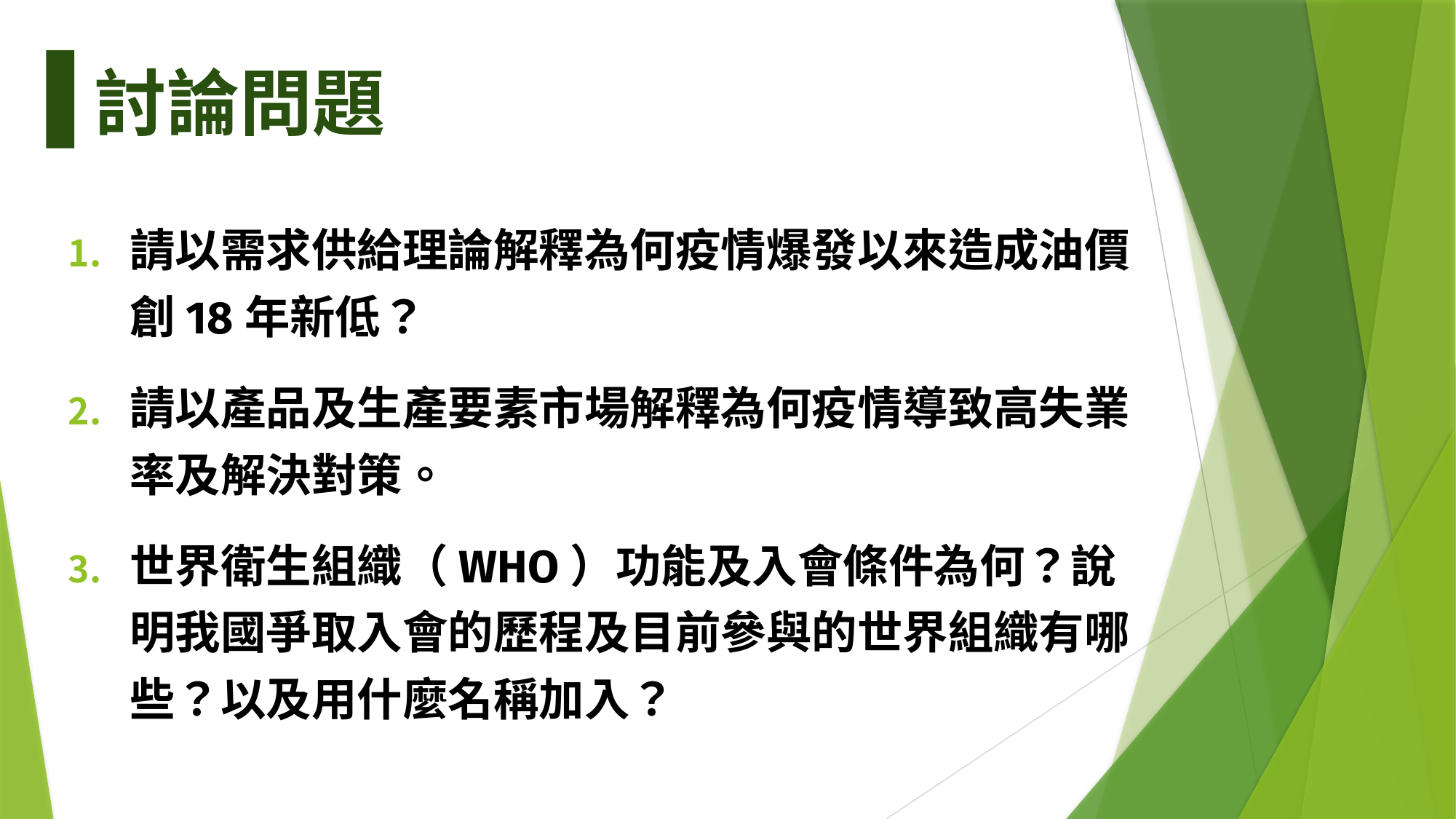

討論問題
請以需求供給理論解釋為何疫情爆發以來造成油價創18年新低？
請以產品及生產要素市場解釋為何疫情導致高失業率及解決對策。
世界衛生組織（WHO）功能及入會條件為何？說明我國爭取入會的歷程及目前參與的世界組織有哪些？以及用什麼名稱加入？